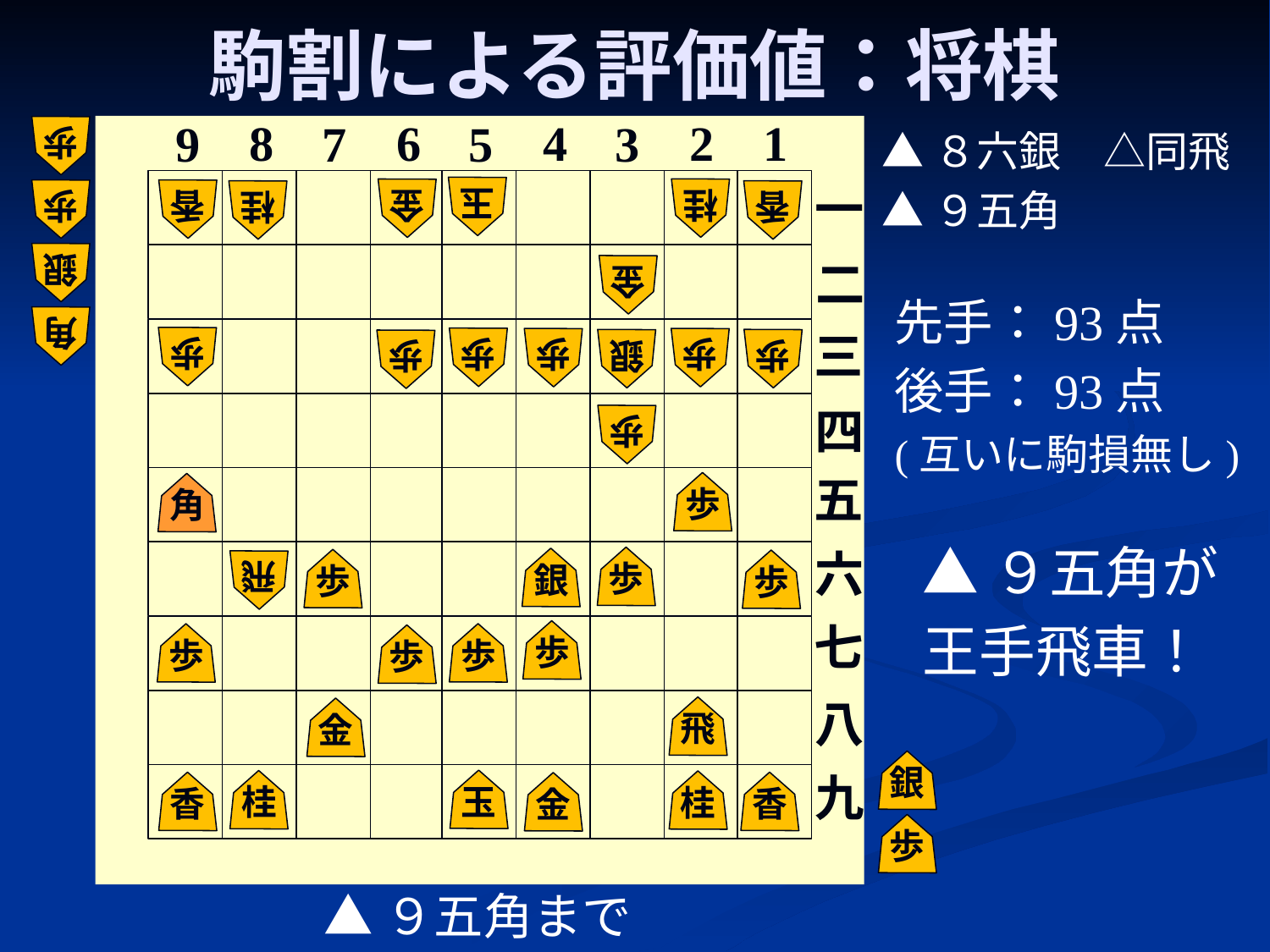

# 駒割による評価値：将棋
6
2
1
8
4
7
3
9
5

一

二
三

四
五

六

七

八

九

歩
▲８六銀　△同飛
▲９五角
玉
桂
金
歩
香
桂
香
銀
金
先手：93点
後手：93点
(互いに駒損無し)
角
歩
歩
歩
歩
歩
銀
歩
歩
歩
角
▲９五角が
王手飛車！
歩
銀
歩
歩
飛
歩
歩
歩
歩
飛
金
銀
玉
桂
桂
香
香
金
歩
▲９五角まで